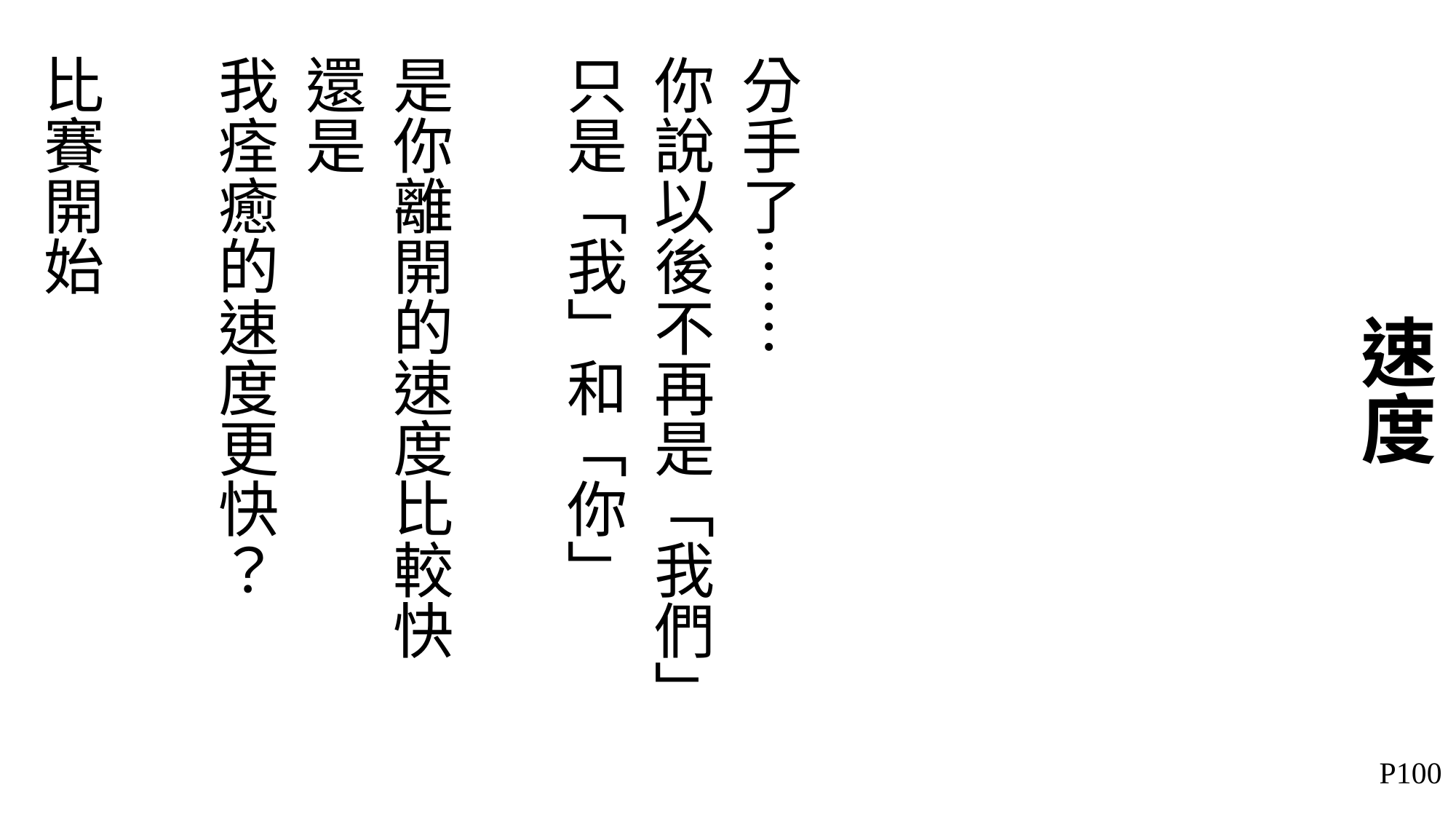

分手了……
你說以後不再是「我們」
只是「我」和「你」

是你離開的速度比較快
還是
我痊癒的速度更快？

比賽開始
# 速度
P100